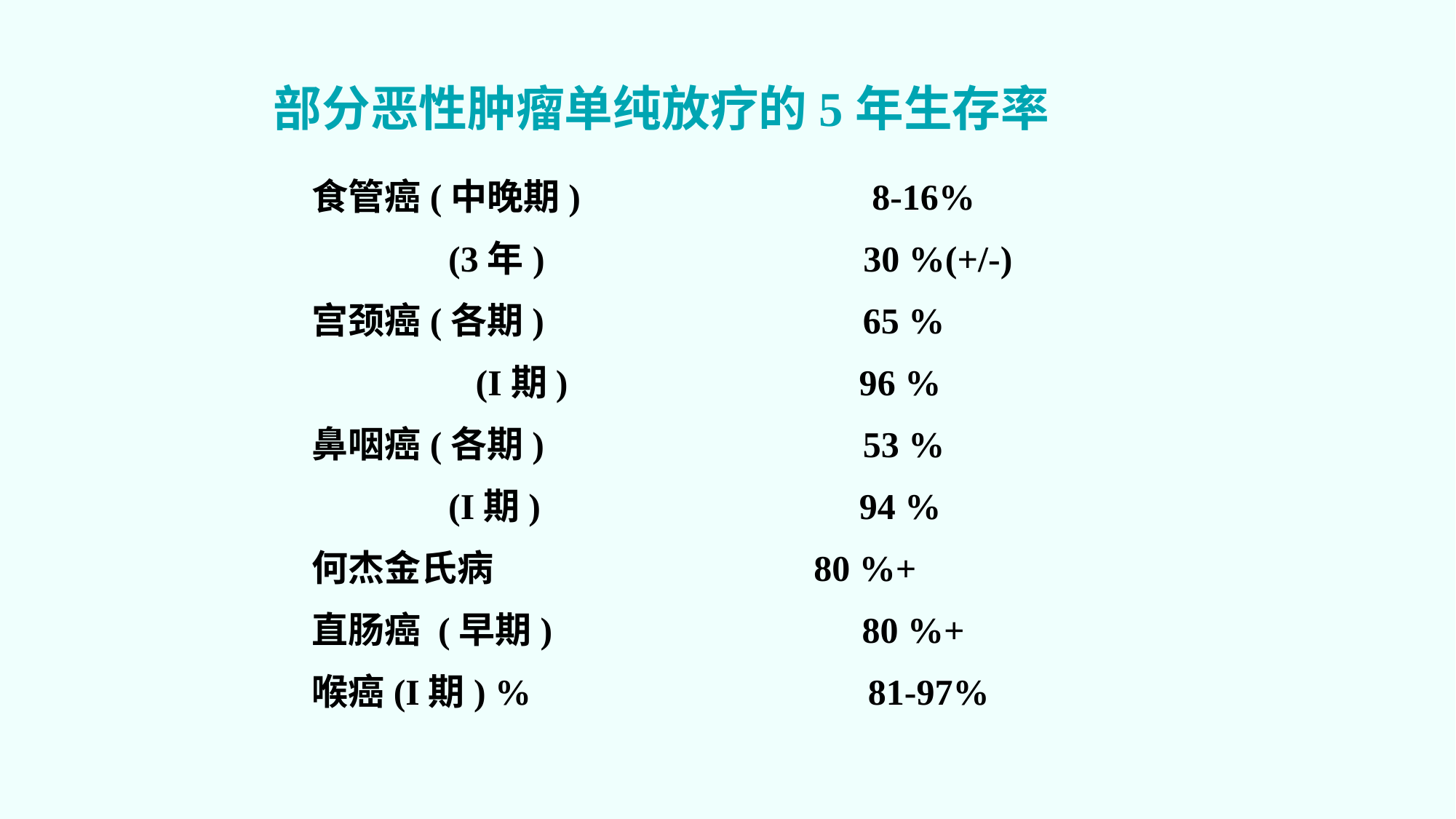

部分恶性肿瘤单纯放疗的5年生存率
食管癌(中晚期)                                8-16%
               (3年)                                   30 %(+/-)
宫颈癌(各期)                                   65 %
                  (I期)                                96 %
鼻咽癌(各期)                                   53 %
               (I期)                                   94 %
何杰金氏病                                      80 %+
直肠癌 (早期)                                  80 %+
喉癌(I期) %                                     81-97%